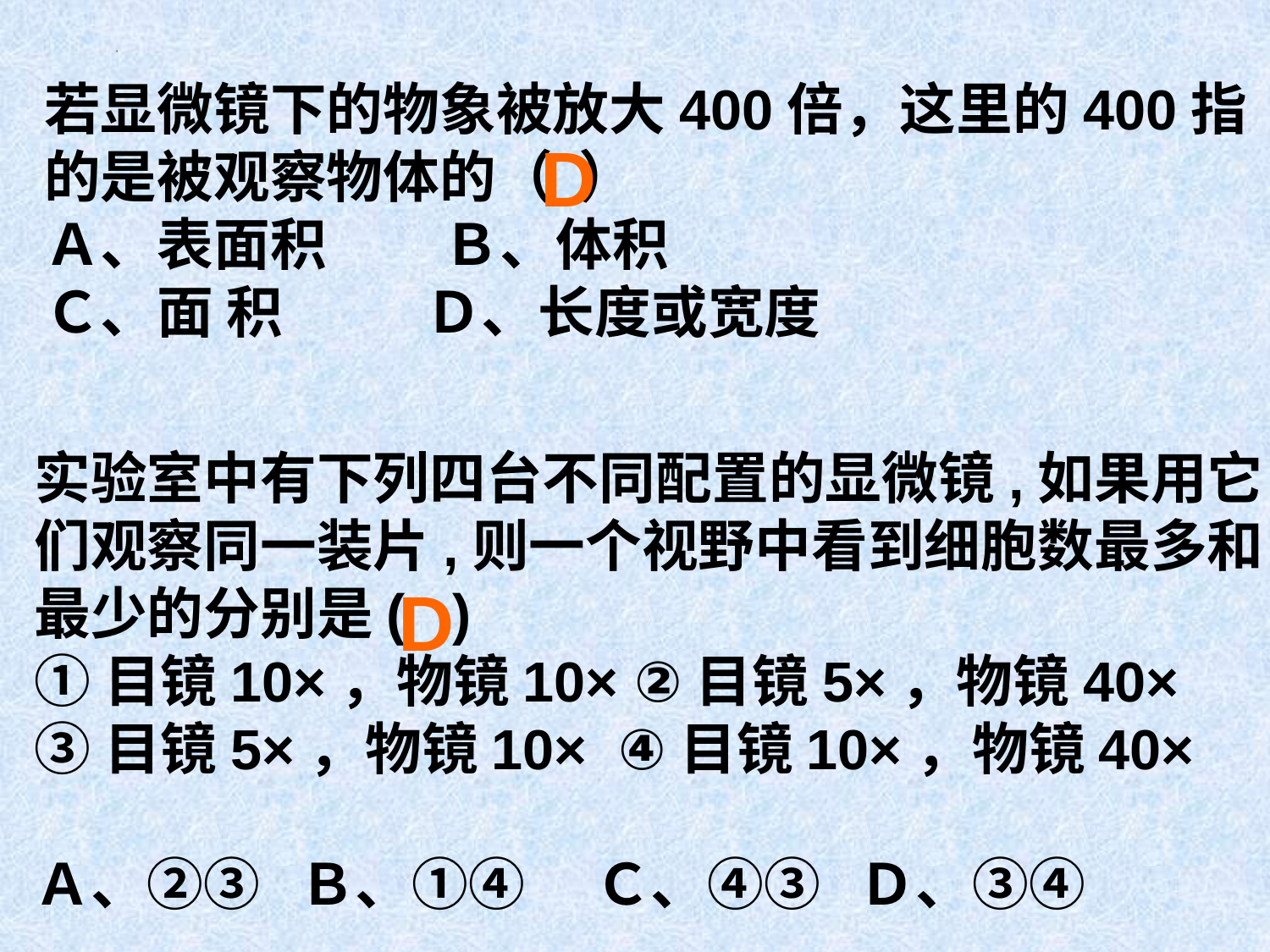

若显微镜下的物象被放大400倍，这里的400指的是被观察物体的（  ）
Ａ、表面积         Ｂ、体积
Ｃ、面 积           Ｄ、长度或宽度
D
实验室中有下列四台不同配置的显微镜,如果用它们观察同一装片,则一个视野中看到细胞数最多和最少的分别是(   )
①目镜10×，物镜10× ②目镜5×，物镜40×
③目镜5×，物镜10×  ④目镜10×，物镜40×
Ａ、②③   Ｂ、①④　 Ｃ、④③   Ｄ、③④
D